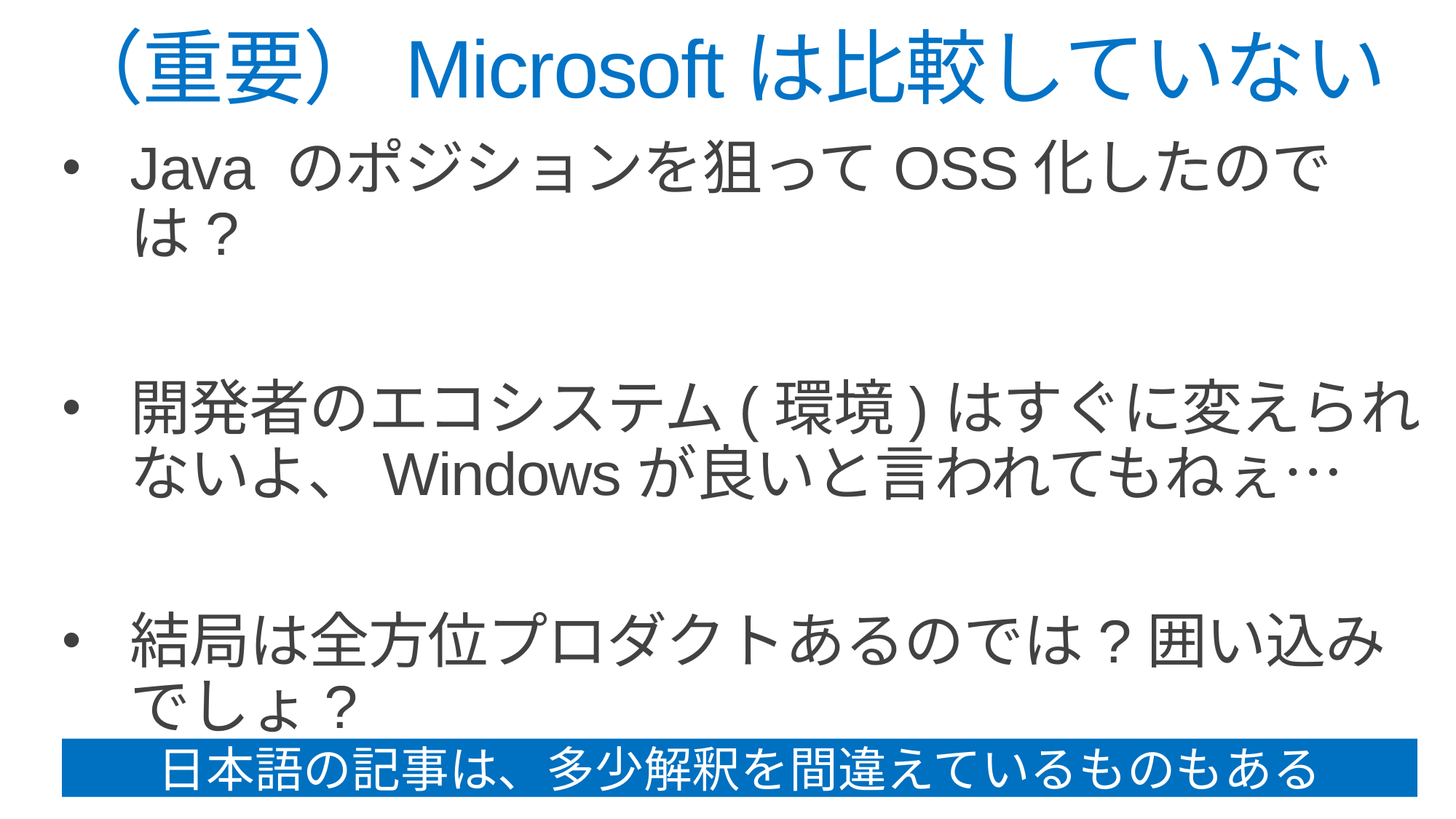

# （重要）Microsoftは比較していない
Java のポジションを狙ってOSS化したのでは?
開発者のエコシステム(環境)はすぐに変えられないよ、Windowsが良いと言われてもねぇ…
結局は全方位プロダクトあるのでは?囲い込みでしょ?
日本語の記事は、多少解釈を間違えているものもある